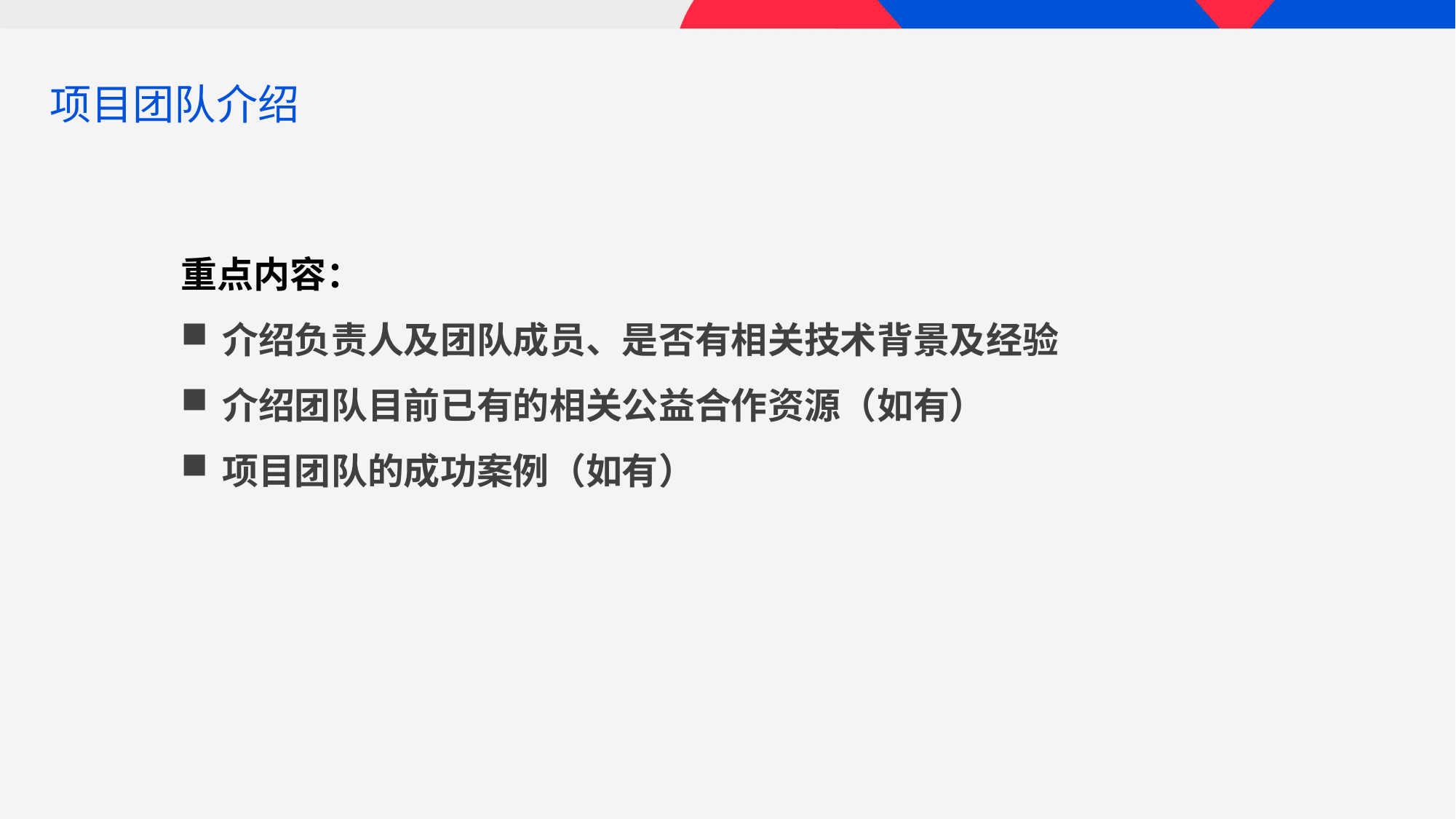

项目团队介绍

重点内容：
介绍负责人及团队成员、是否有相关技术背景及经验
介绍团队目前已有的相关公益合作资源（如有）
项目团队的成功案例（如有）